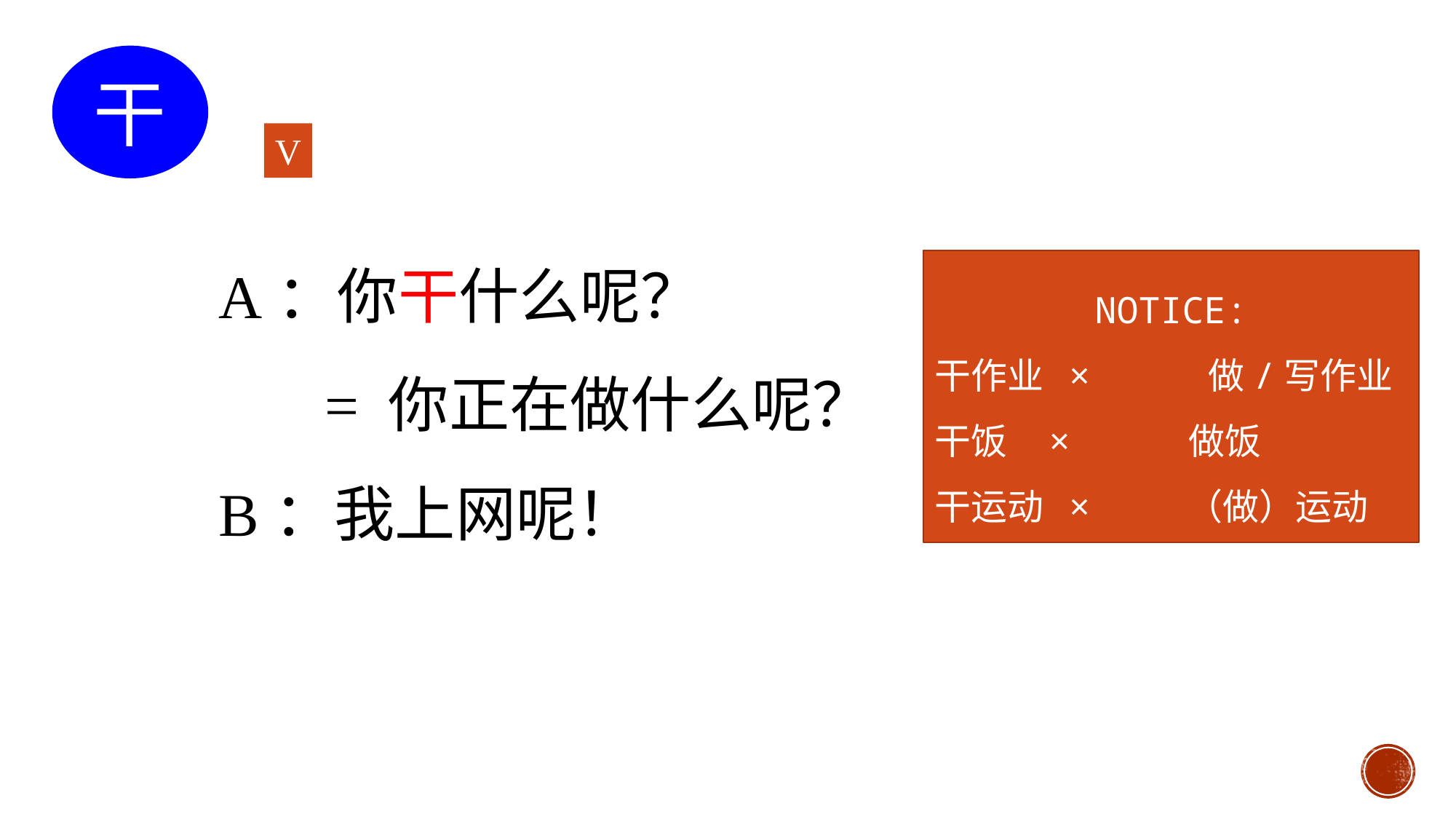

干
V
A：你干什么呢？
       = 你正在做什么呢？
B：我上网呢！
NOTICE:
干作业  ×     做/写作业
干饭    ×     做饭
干运动  ×    （做）运动